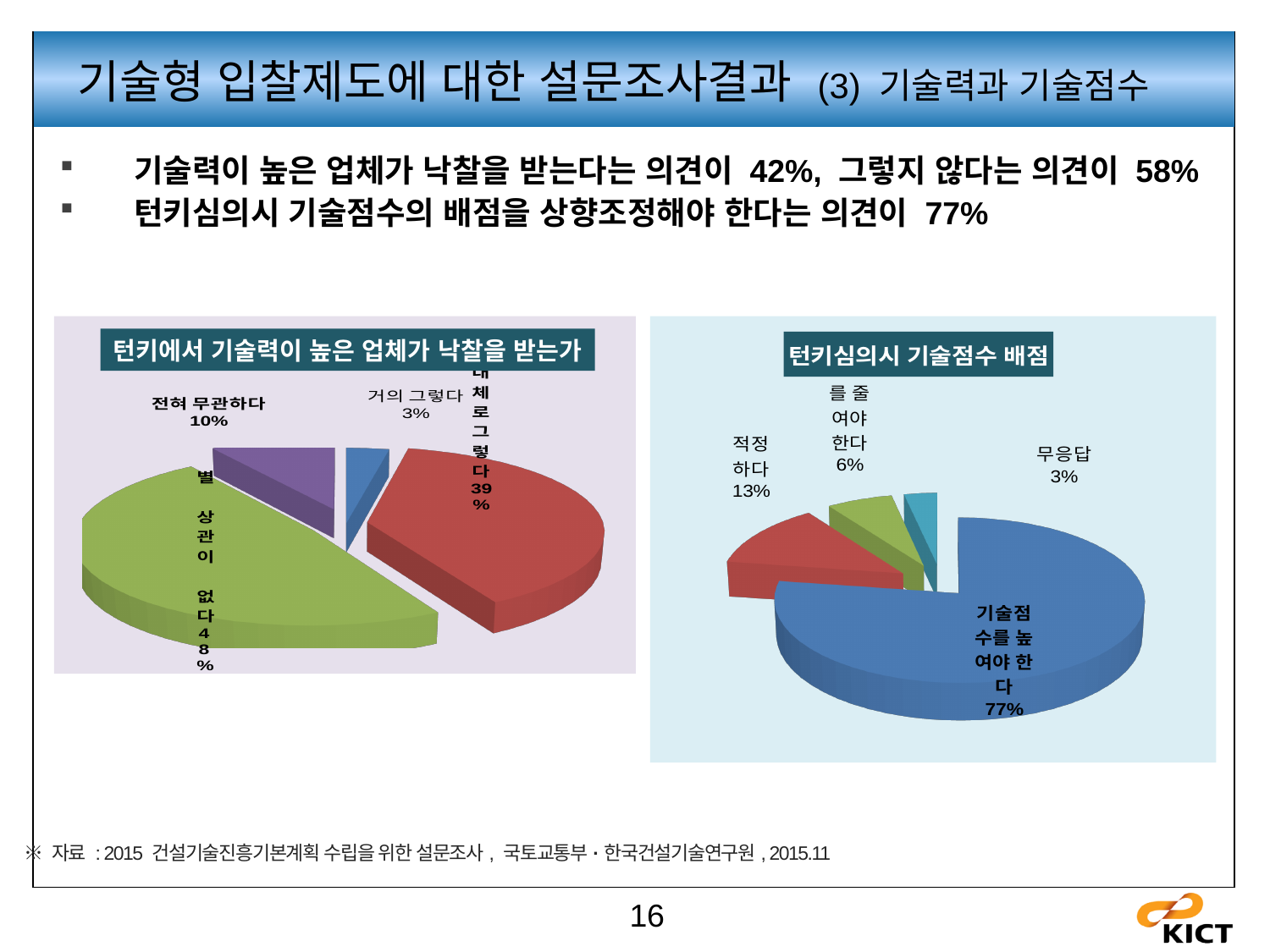

기술형 입찰제도에 대한 설문조사결과 (3) 기술력과 기술점수
기술력이 높은 업체가 낙찰을 받는다는 의견이 42%, 그렇지 않다는 의견이 58%
턴키심의시 기술점수의 배점을 상향조정해야 한다는 의견이 77%

[unsupported chart]

[unsupported chart]

턴키에서 기술력이 높은 업체가 낙찰을 받는가
※ 자료 : 2015 건설기술진흥기본계획 수립을 위한 설문조사, 국토교통부·한국건설기술연구원, 2015.11
16